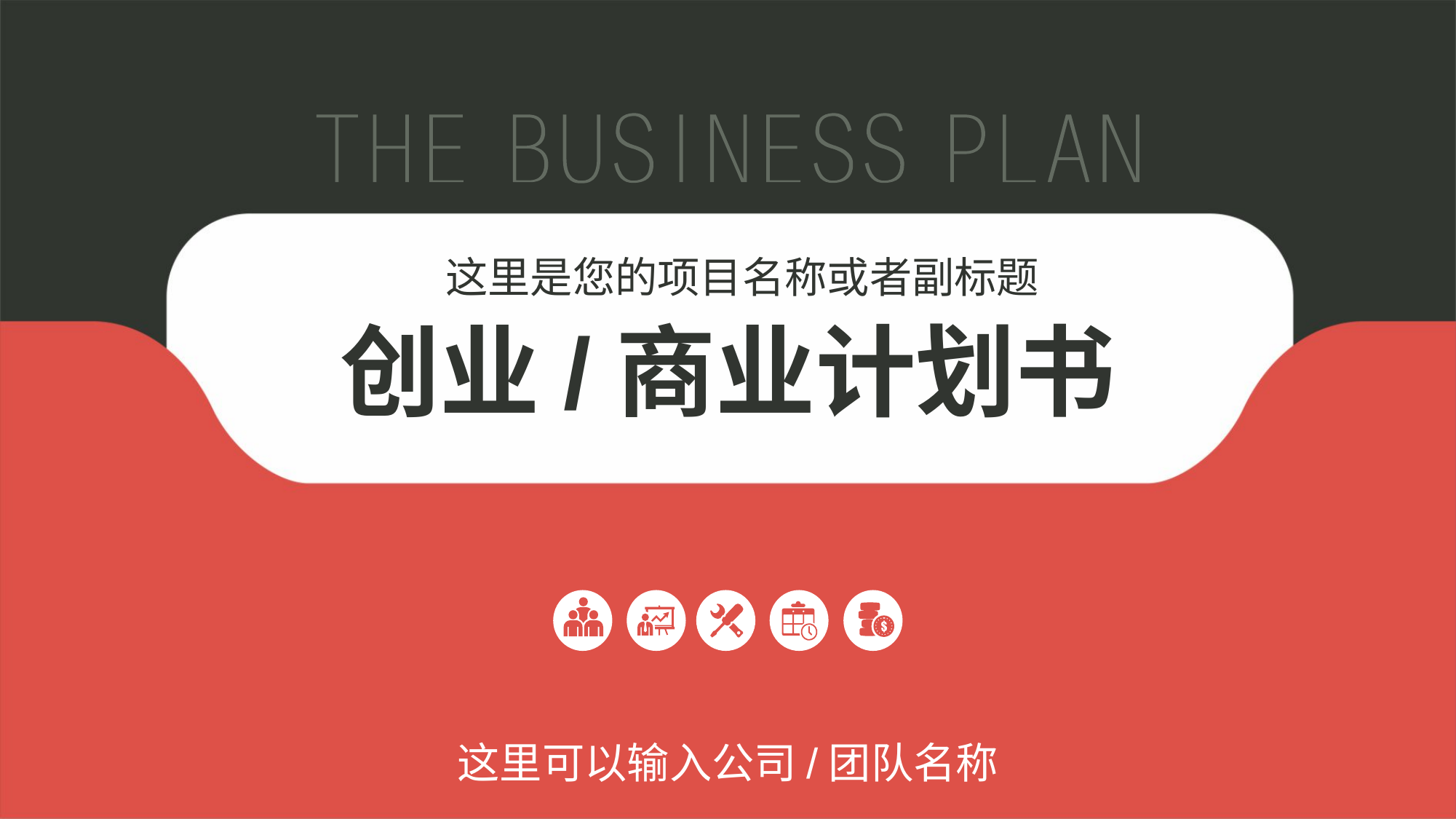

这里是您的项目名称或者副标题
创业/商业计划书

这里可以输入公司/团队名称